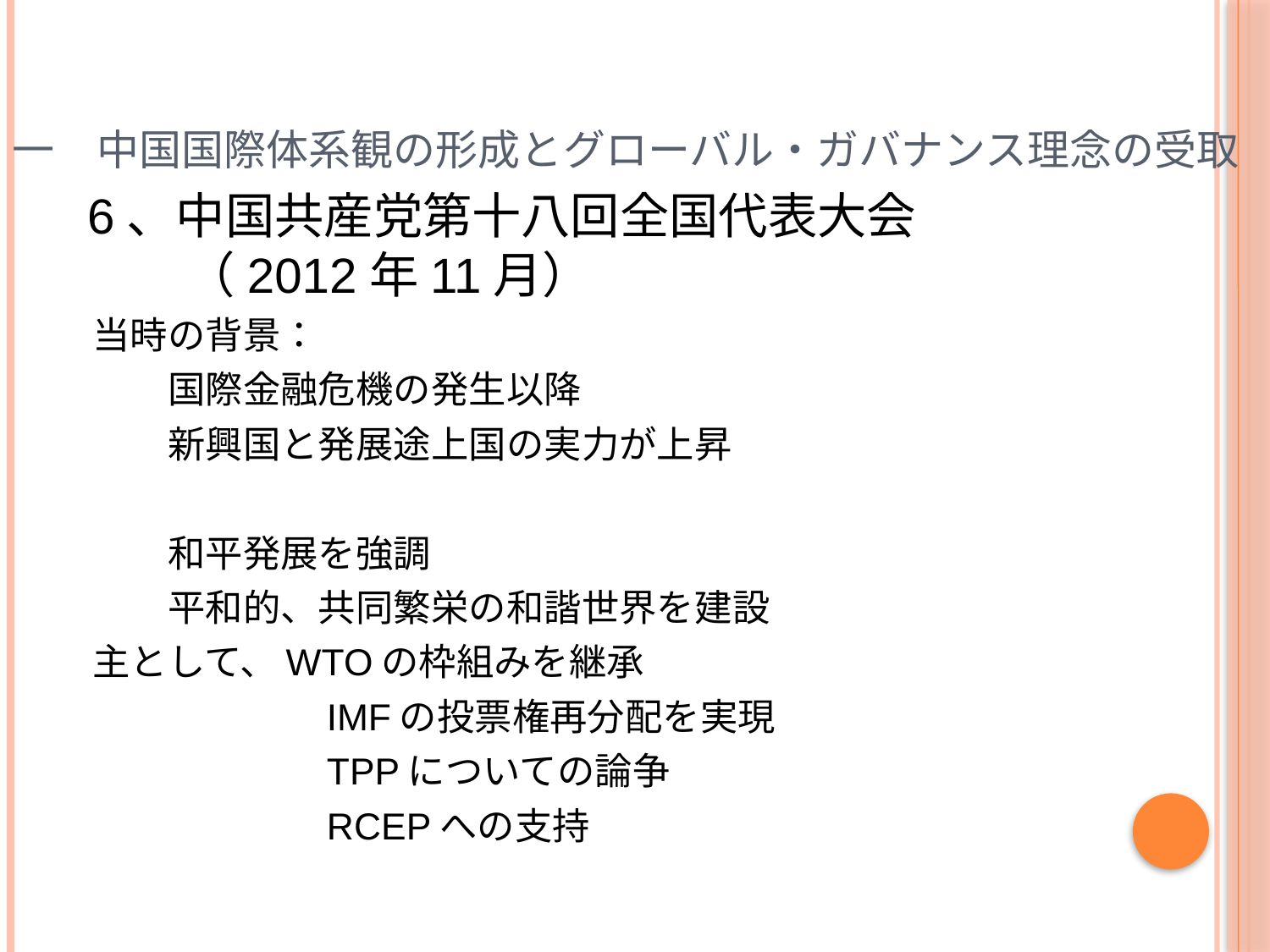

# 一　中国国際体系観の形成とグローバル・ガバナンス理念の受取
6、中国共産党第十八回全国代表大会
　　（2012年11月）

　当時の背景：
　　　国際金融危機の発生以降
　　　新興国と発展途上国の実力が上昇

　　　和平発展を強調
　　　平和的、共同繁栄の和諧世界を建設
　主として、WTOの枠組みを継承
　　　　　　　IMFの投票権再分配を実現
　　　　　　　TPPについての論争
　　　　　　　RCEPへの支持